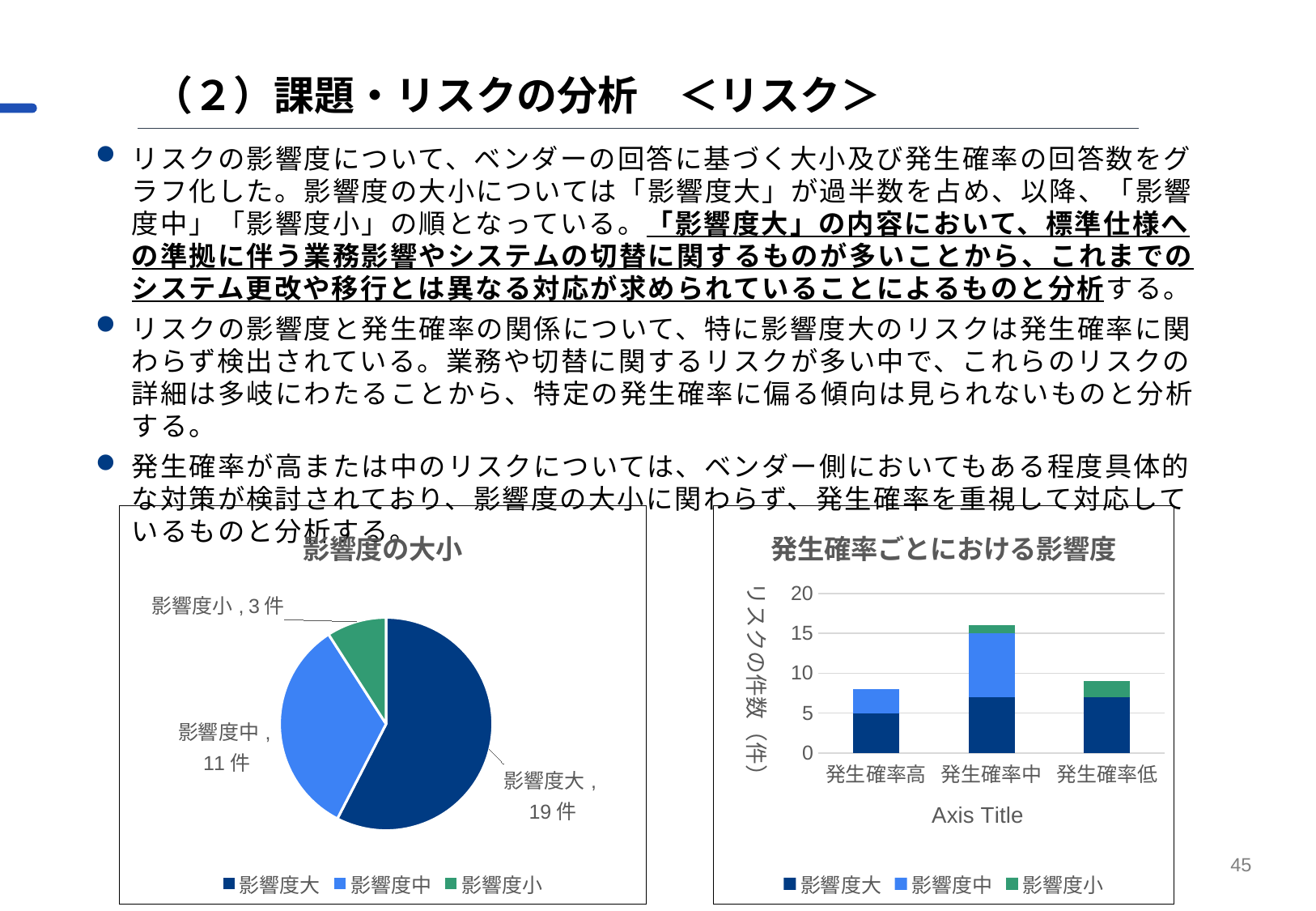

（２）課題・リスクの分析　＜リスク＞
リスクの影響度について、ベンダーの回答に基づく大小及び発生確率の回答数をグラフ化した。影響度の大小については「影響度大」が過半数を占め、以降、「影響度中」「影響度小」の順となっている。「影響度大」の内容において、標準仕様への準拠に伴う業務影響やシステムの切替に関するものが多いことから、これまでのシステム更改や移行とは異なる対応が求められていることによるものと分析する。
リスクの影響度と発生確率の関係について、特に影響度大のリスクは発生確率に関わらず検出されている。業務や切替に関するリスクが多い中で、これらのリスクの詳細は多岐にわたることから、特定の発生確率に偏る傾向は見られないものと分析する。
発生確率が高または中のリスクについては、ベンダー側においてもある程度具体的な対策が検討されており、影響度の大小に関わらず、発生確率を重視して対応しているものと分析する。

### Chart: 影響度の大小

| Category |  |
|---|---|
| 影響度大 | 19.0 |
| 影響度中 | 11.0 |
| 影響度小 | 3.0 |

### Chart: 発生確率ごとにおける影響度

| Category | 影響度大 | 影響度中 | 影響度小 |
|---|---|---|---|
| 発生確率高 | 5.0 | 3.0 | 0.0 |
| 発生確率中 | 7.0 | 8.0 | 1.0 |
| 発生確率低 | 7.0 | 0.0 | 2.0 |
45